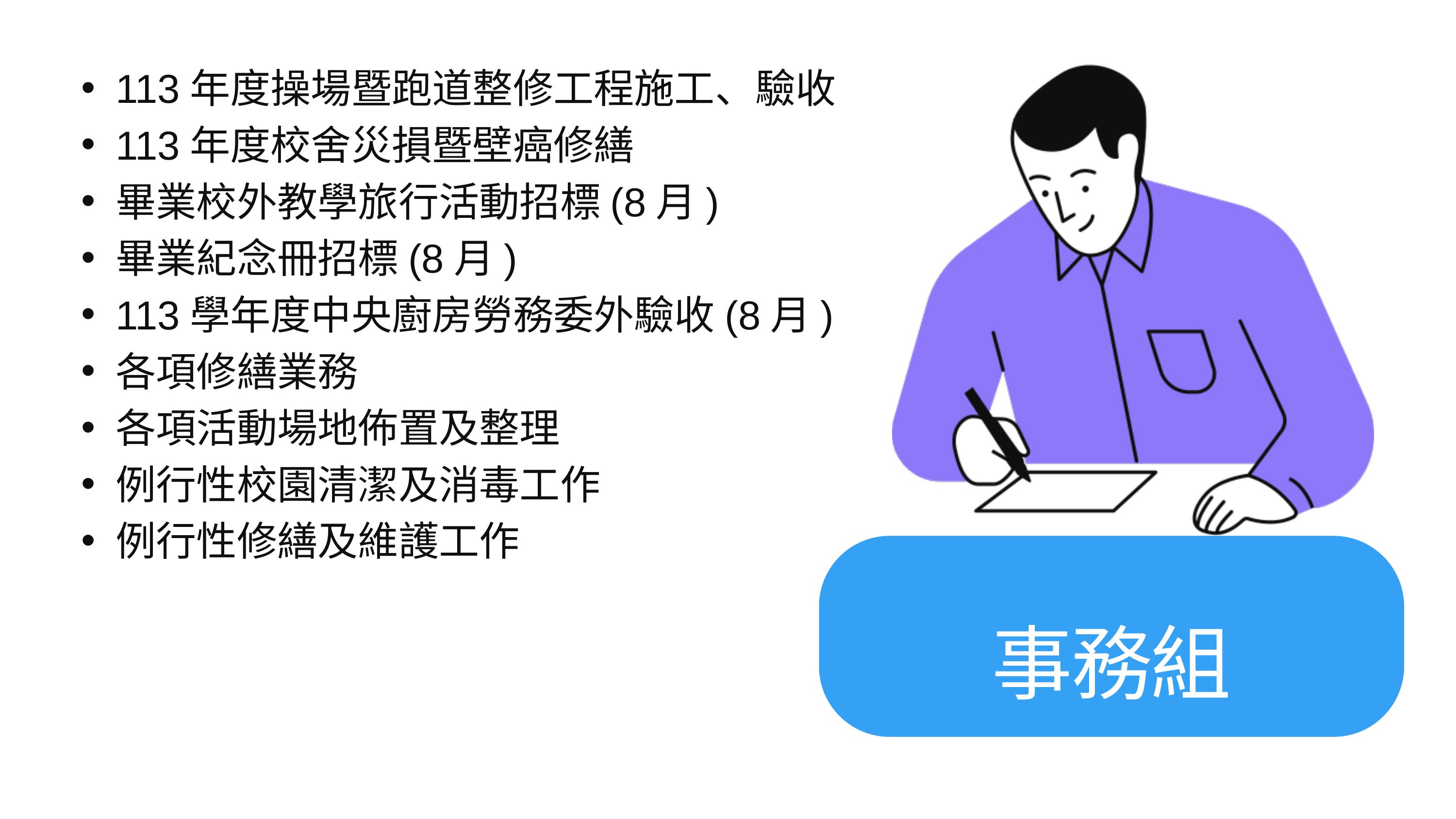

113年度操場暨跑道整修工程施工、驗收
113年度校舍災損暨壁癌修繕
畢業校外教學旅行活動招標(8月)
畢業紀念冊招標(8月)
113學年度中央廚房勞務委外驗收(8月)
各項修繕業務
各項活動場地佈置及整理
例行性校園清潔及消毒工作
例行性修繕及維護工作

事務組